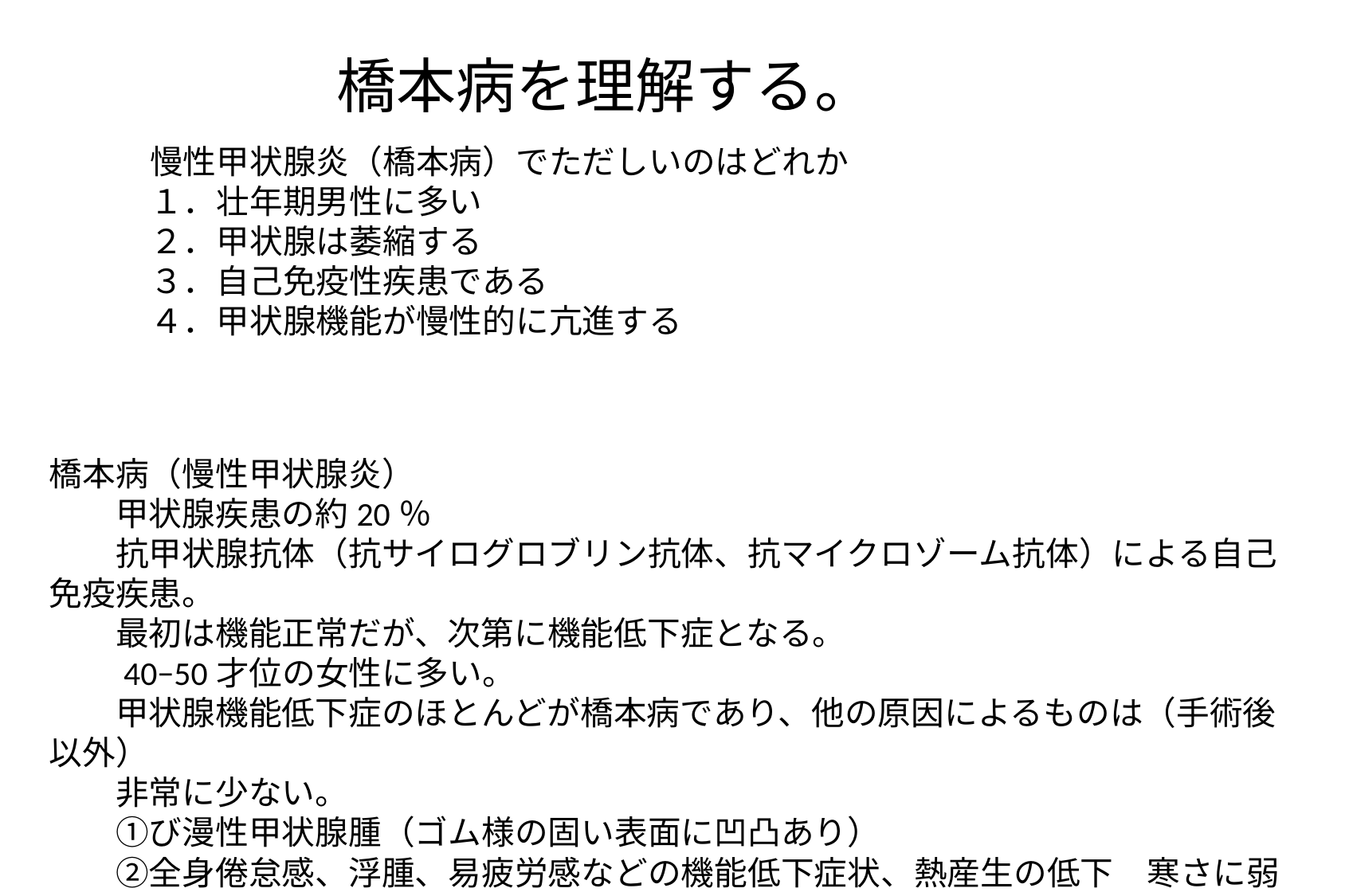

橋本病を理解する。
慢性甲状腺炎（橋本病）でただしいのはどれか
１．壮年期男性に多い
２．甲状腺は萎縮する
３．自己免疫性疾患である
４．甲状腺機能が慢性的に亢進する
橋本病（慢性甲状腺炎）
　　甲状腺疾患の約20％
　　抗甲状腺抗体（抗サイログロブリン抗体、抗マイクロゾーム抗体）による自己免疫疾患。
　　最初は機能正常だが、次第に機能低下症となる。
　　40−50才位の女性に多い。
　　甲状腺機能低下症のほとんどが橋本病であり、他の原因によるものは（手術後以外）
　　非常に少ない。
　　①び漫性甲状腺腫（ゴム様の固い表面に凹凸あり）
　　②全身倦怠感、浮腫、易疲労感などの機能低下症状、熱産生の低下　寒さに弱い
　　　　発汗の低下　皮膚の乾燥、粘液水腫（押してもへこまない浮腫）、除脈など